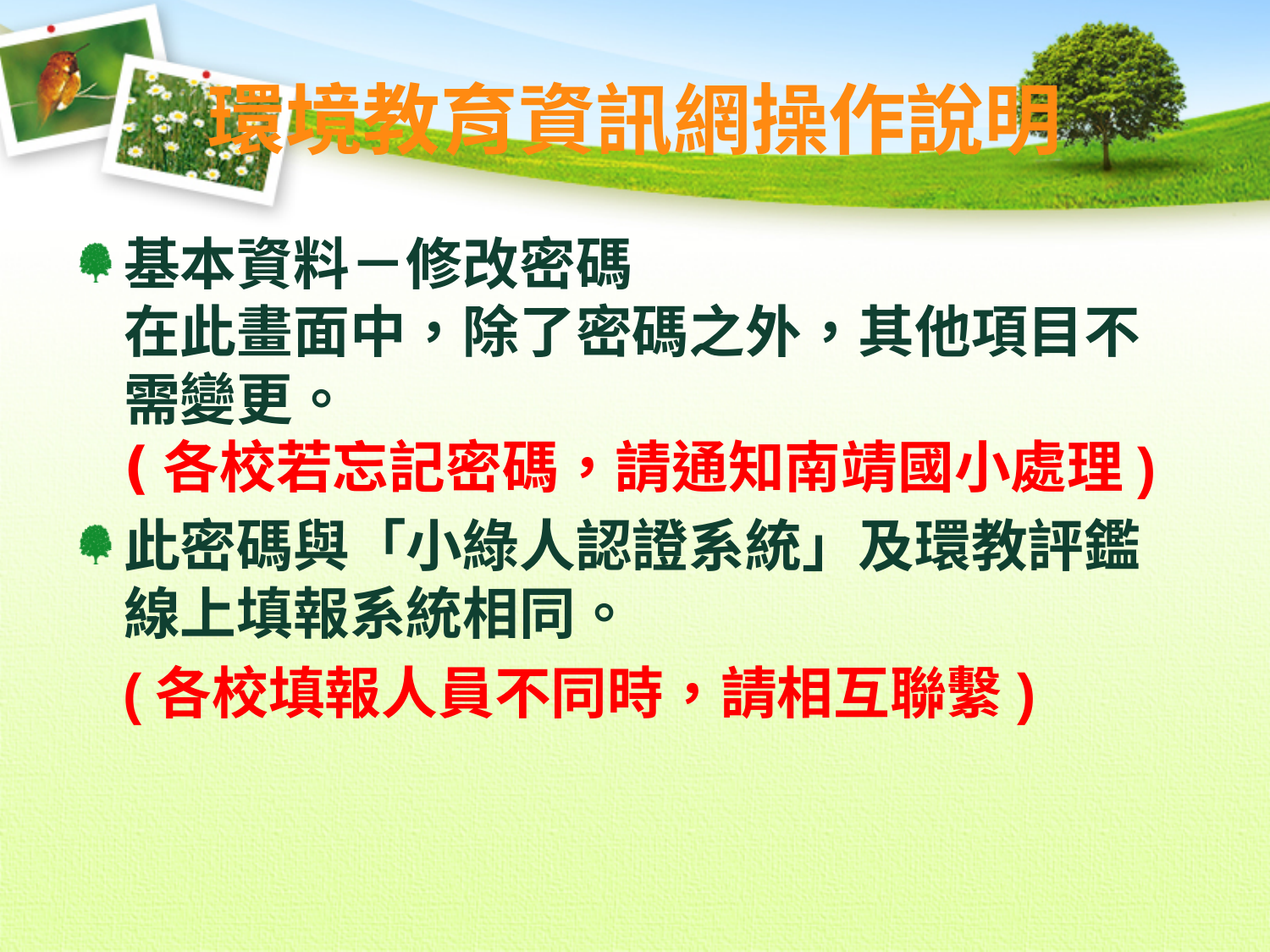

# 環境教育資訊網操作說明
基本資料－修改密碼
在此畫面中，除了密碼之外，其他項目不需變更。
(各校若忘記密碼，請通知南靖國小處理)
此密碼與「小綠人認證系統」及環教評鑑線上填報系統相同。
   (各校填報人員不同時，請相互聯繫)